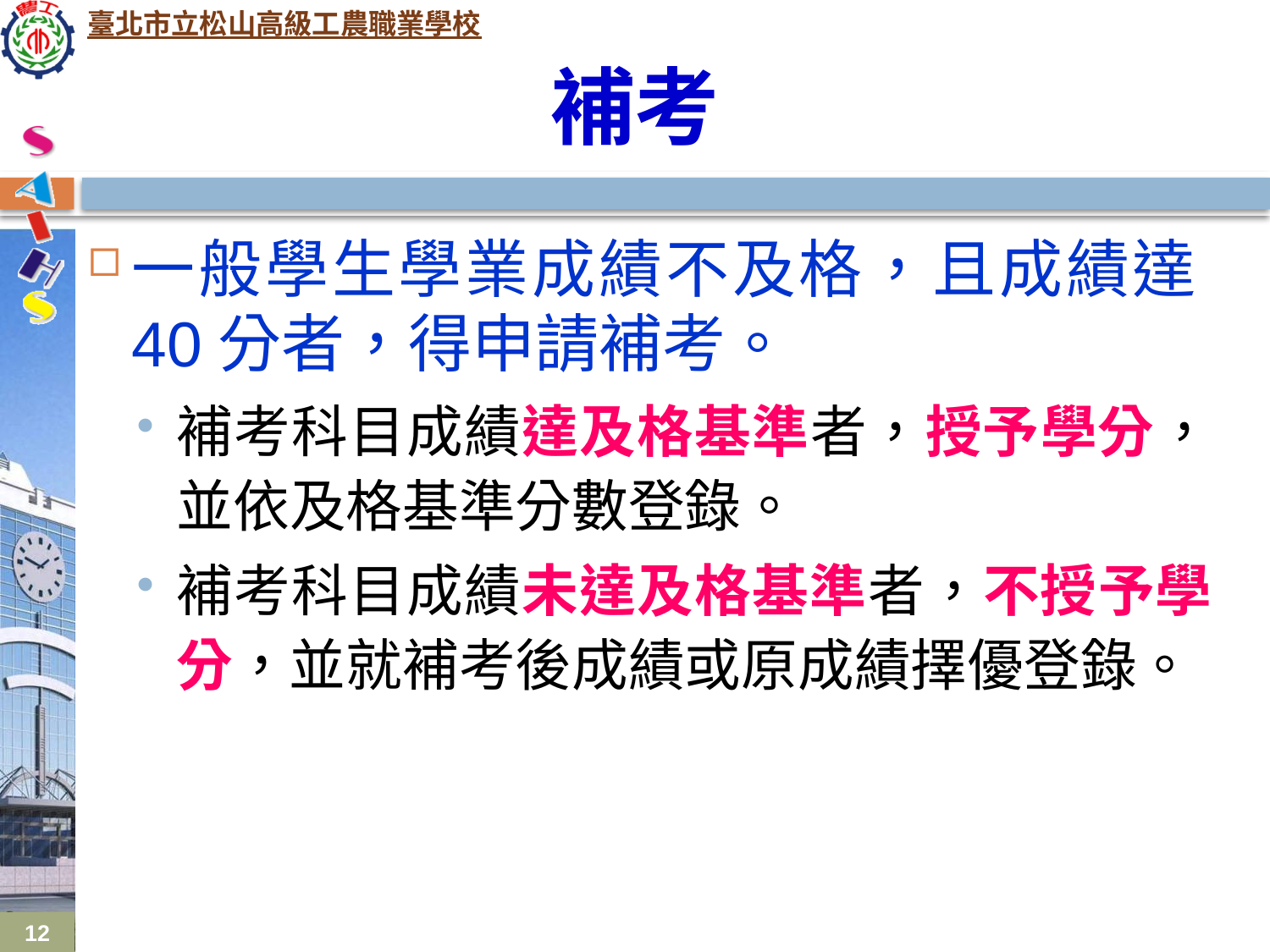

# 補考
一般學生學業成績不及格，且成績達40分者，得申請補考。
補考科目成績達及格基準者，授予學分，並依及格基準分數登錄。
補考科目成績未達及格基準者，不授予學分，並就補考後成績或原成績擇優登錄。